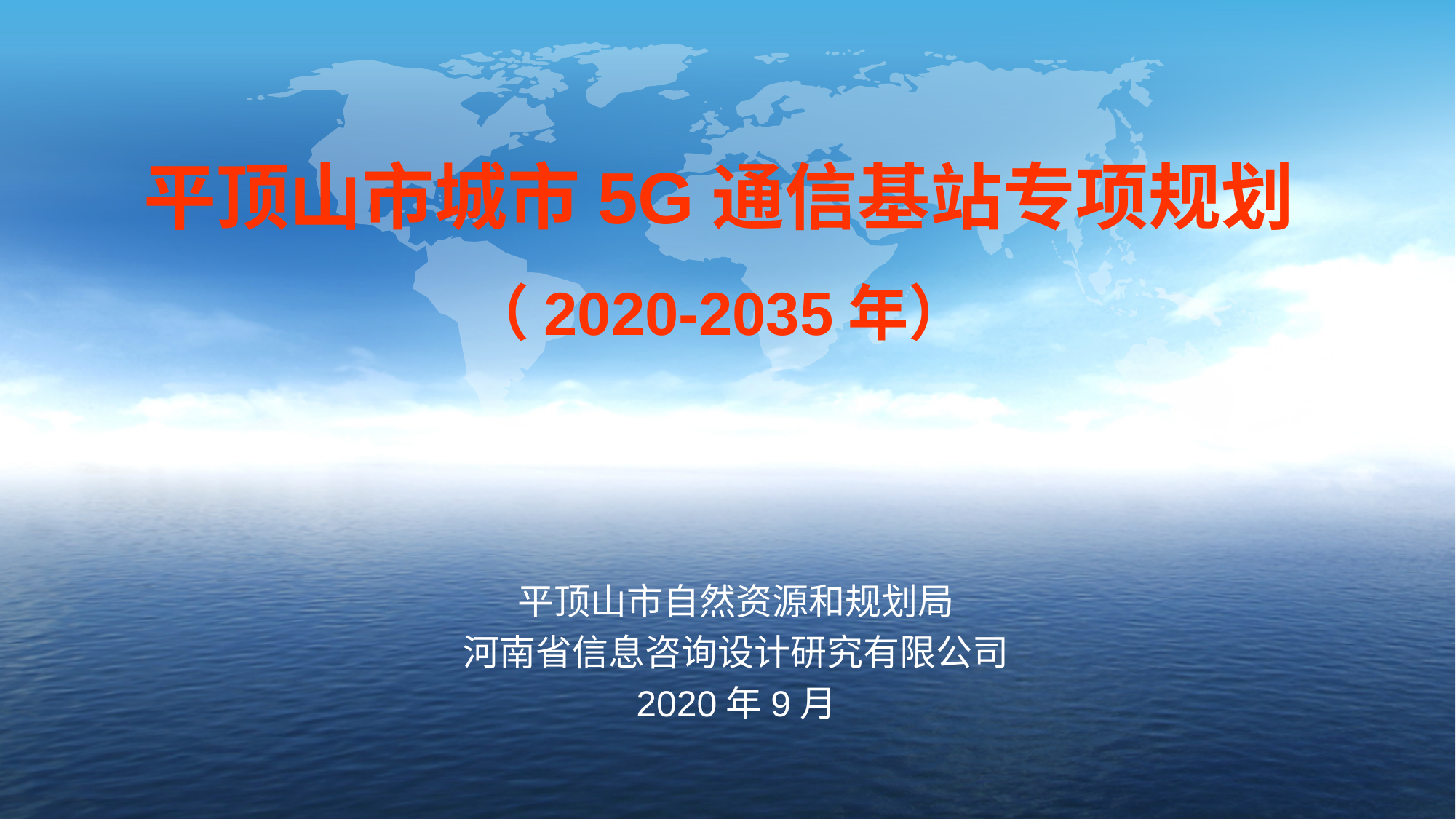

# 平顶山市城市5G通信基站专项规划 （2020-2035年）
平顶山市自然资源和规划局
河南省信息咨询设计研究有限公司
2020年9月